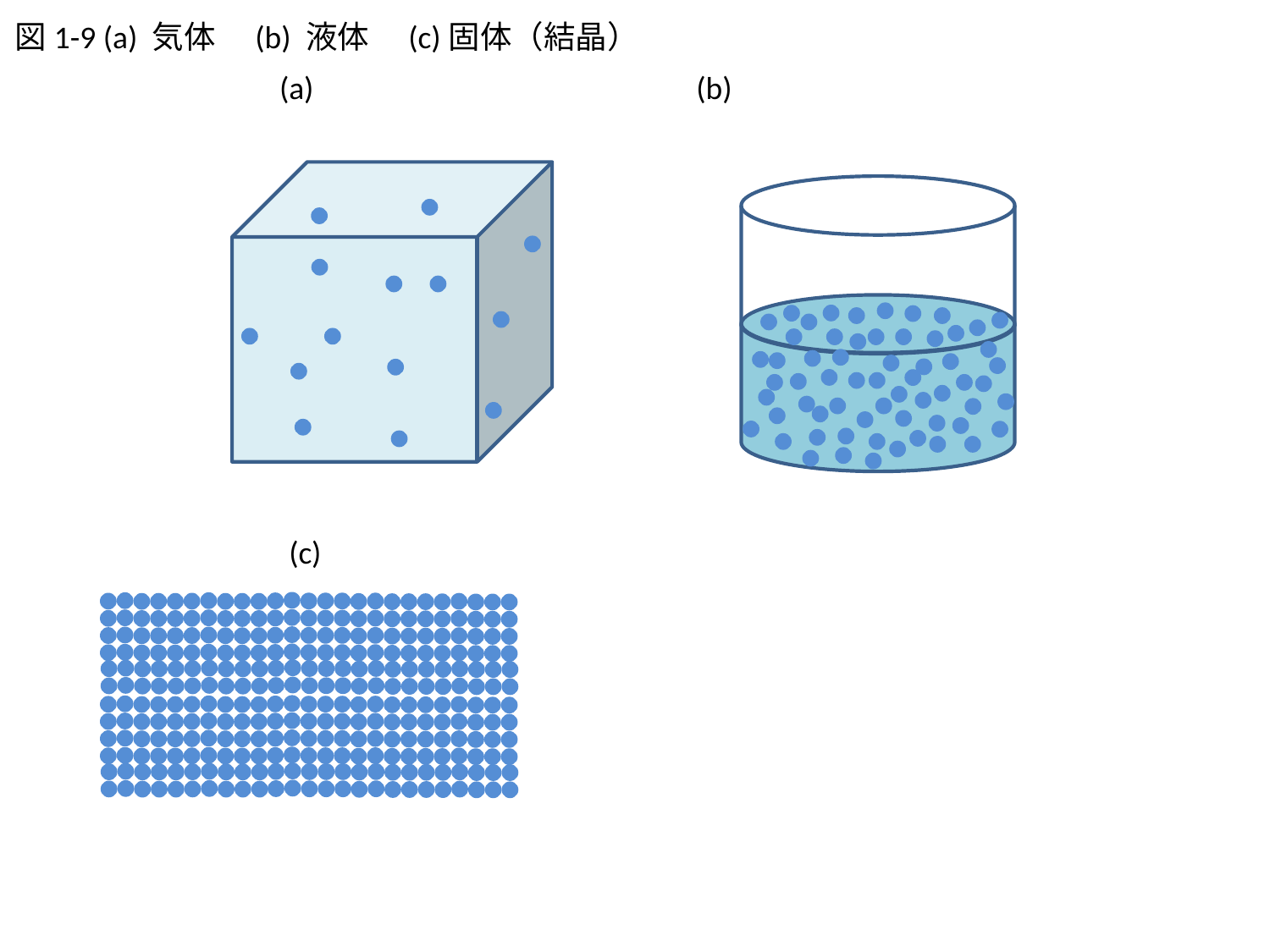

図1-9 (a) 気体　(b) 液体　(c)固体（結晶）
(a)
(b)

   (c)